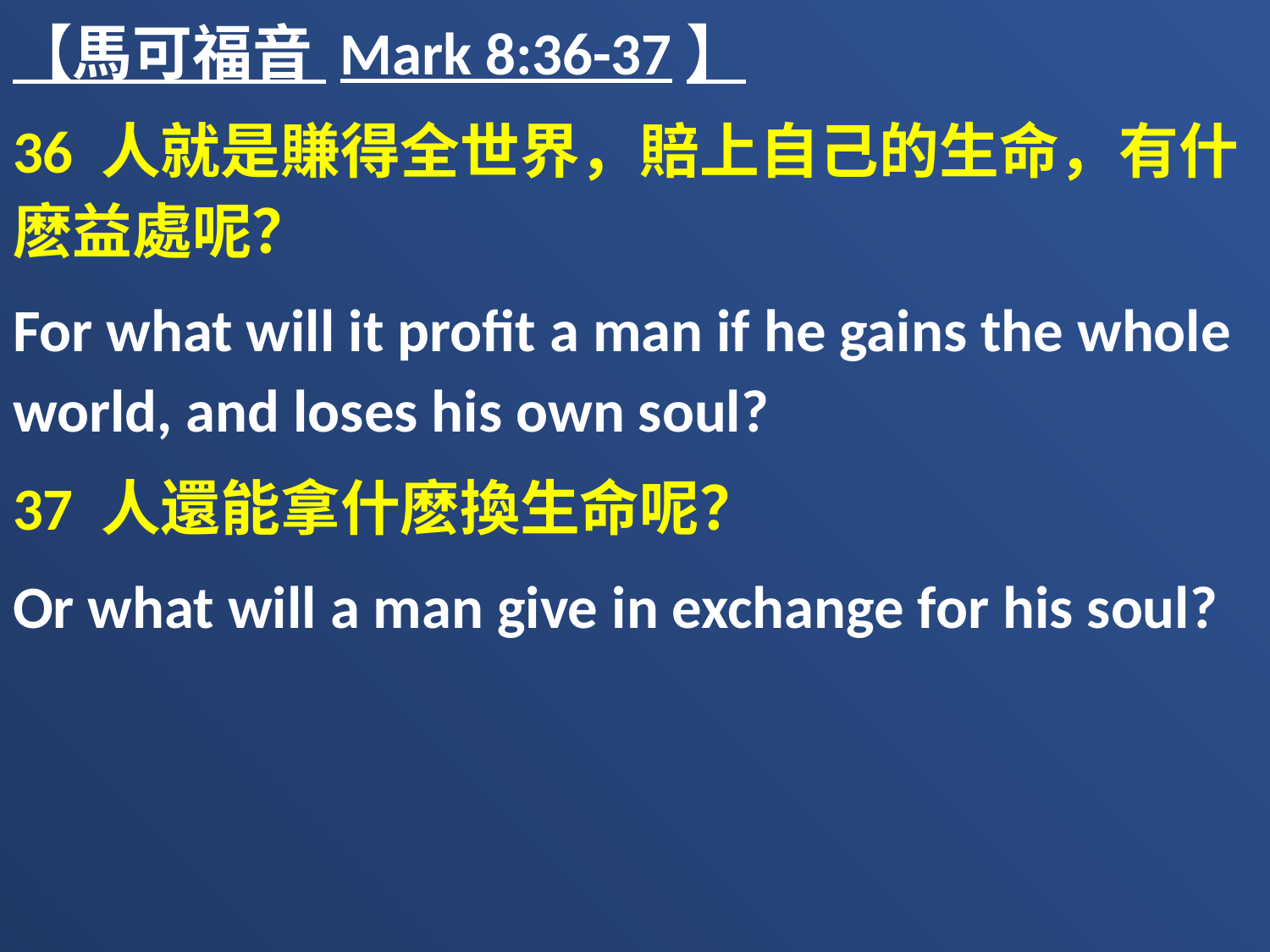

【馬可福音 Mark 8:36-37】
36 人就是賺得全世界，賠上自己的生命，有什麽益處呢？
For what will it profit a man if he gains the whole world, and loses his own soul?
37 人還能拿什麽換生命呢？
Or what will a man give in exchange for his soul?